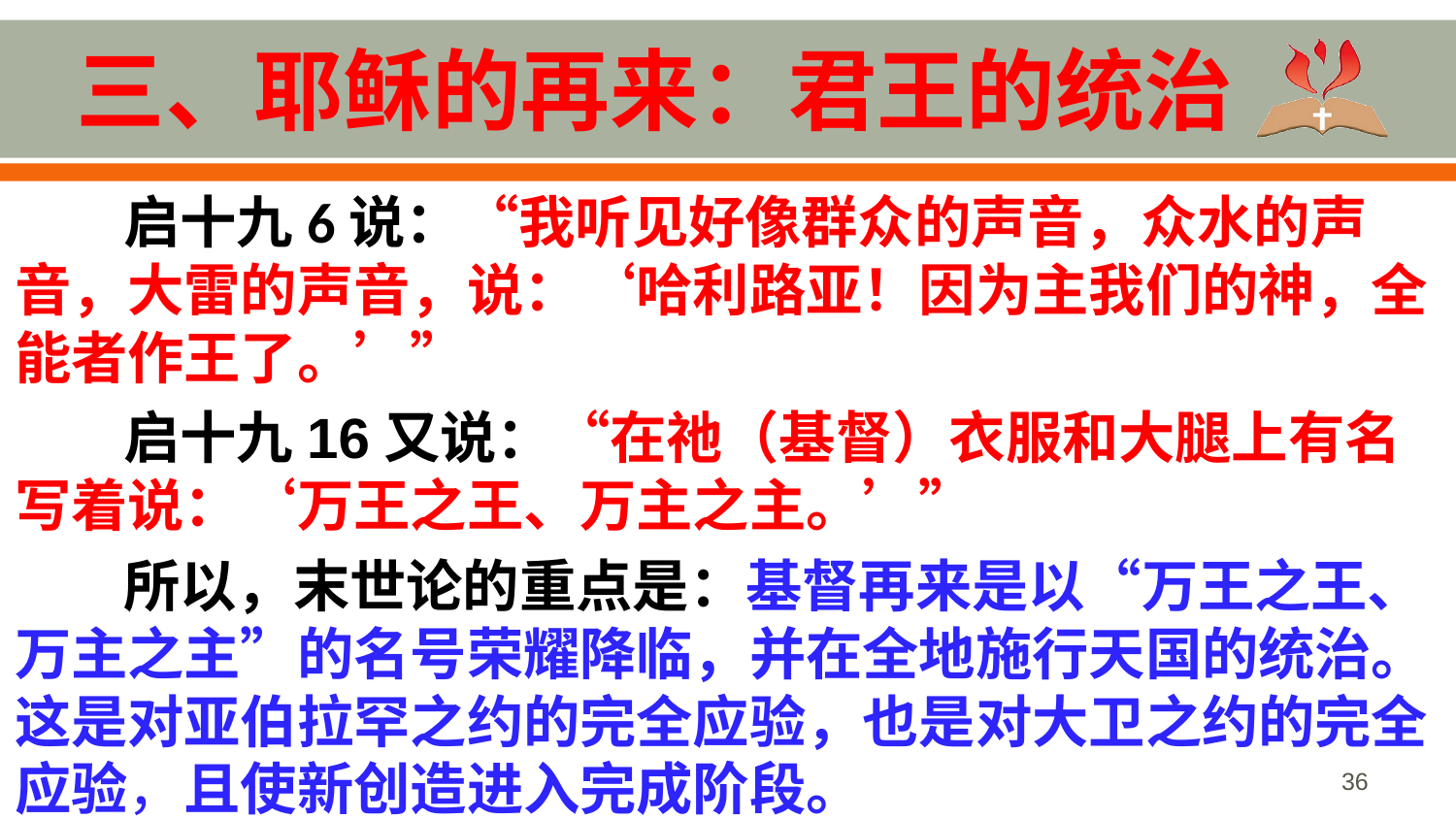

# 三、耶稣的再来：君王的统治
启十九6说：“我听见好像群众的声音，众水的声音，大雷的声音，说：‘哈利路亚！因为主我们的神，全能者作王了。’”
启十九16又说：“在祂（基督）衣服和大腿上有名写着说：‘万王之王、万主之主。’”
所以，末世论的重点是：基督再来是以“万王之王、万主之主”的名号荣耀降临，并在全地施行天国的统治。这是对亚伯拉罕之约的完全应验，也是对大卫之约的完全应验，且使新创造进入完成阶段。

36